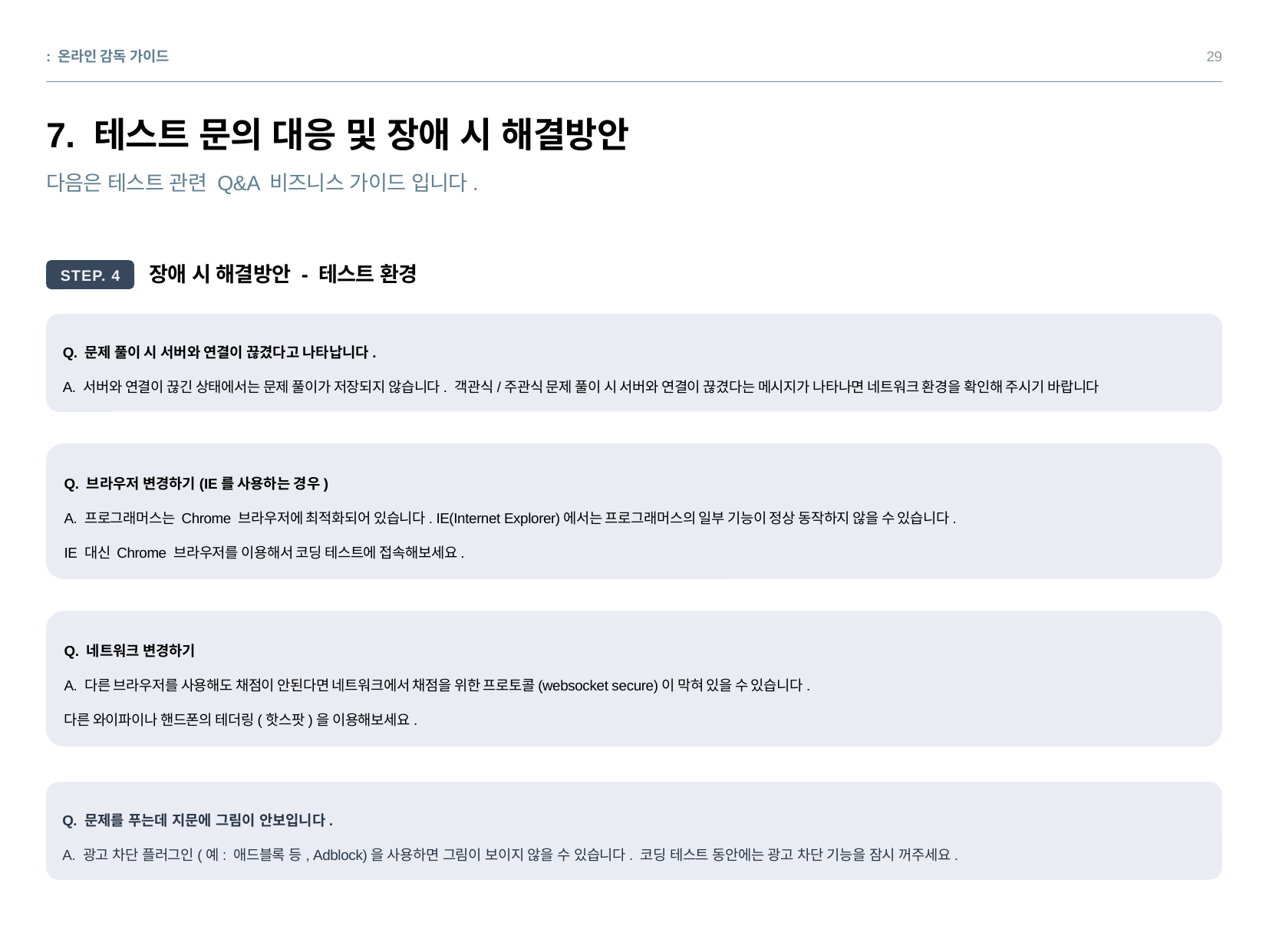

29
: 온라인 감독 가이드
# 7. 테스트 문의 대응 및 장애 시 해결방안

다음은 테스트 관련 Q&A 비즈니스 가이드 입니다.

장애 시 해결방안 - 테스트 환경
STEP. 4
Q. 문제 풀이 시 서버와 연결이 끊겼다고 나타납니다.
A. 서버와 연결이 끊긴 상태에서는 문제 풀이가 저장되지 않습니다. 객관식/주관식 문제 풀이 시 서버와 연결이 끊겼다는 메시지가 나타나면 네트워크 환경을 확인해 주시기 바랍니다
Q. 브라우저 변경하기(IE를 사용하는 경우)
A. 프로그래머스는 Chrome 브라우저에 최적화되어 있습니다. IE(Internet Explorer)에서는 프로그래머스의 일부 기능이 정상 동작하지 않을 수 있습니다.
IE 대신 Chrome 브라우저를 이용해서 코딩 테스트에 접속해보세요.
Q. 네트워크 변경하기
A. 다른 브라우저를 사용해도 채점이 안된다면 네트워크에서 채점을 위한 프로토콜(websocket secure)이 막혀 있을 수 있습니다.
다른 와이파이나 핸드폰의 테더링(핫스팟)을 이용해보세요.
Q. 문제를 푸는데 지문에 그림이 안보입니다.
A. 광고 차단 플러그인(예: 애드블록 등, Adblock)을 사용하면 그림이 보이지 않을 수 있습니다. 코딩 테스트 동안에는 광고 차단 기능을 잠시 꺼주세요.